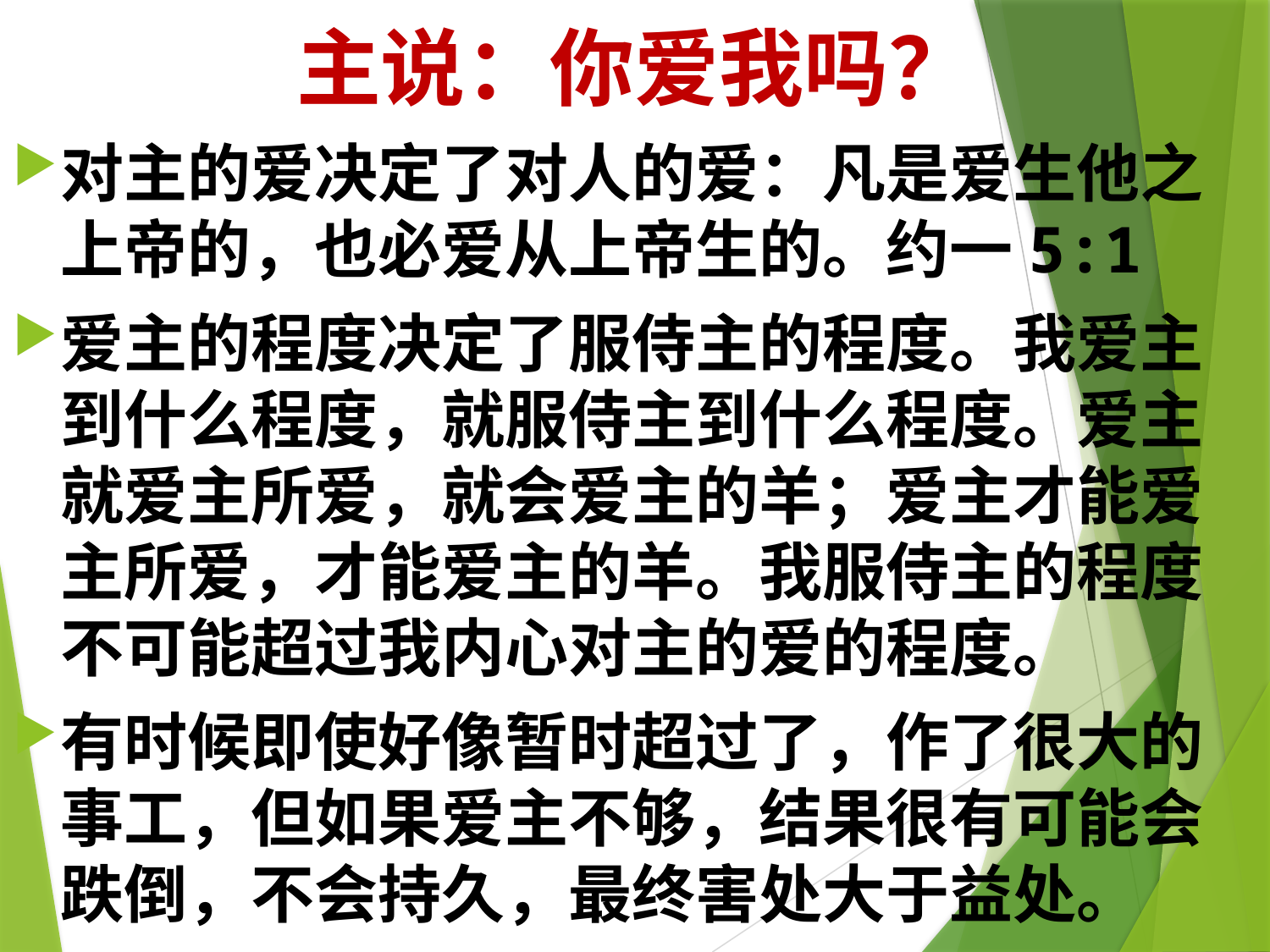

# 主说：你爱我吗？
对主的爱决定了对人的爱：凡是爱生他之上帝的，也必爱从上帝生的。约一5:1
爱主的程度决定了服侍主的程度。我爱主到什么程度，就服侍主到什么程度。爱主就爱主所爱，就会爱主的羊；爱主才能爱主所爱，才能爱主的羊。我服侍主的程度不可能超过我内心对主的爱的程度。
有时候即使好像暂时超过了，作了很大的事工，但如果爱主不够，结果很有可能会跌倒，不会持久，最终害处大于益处。